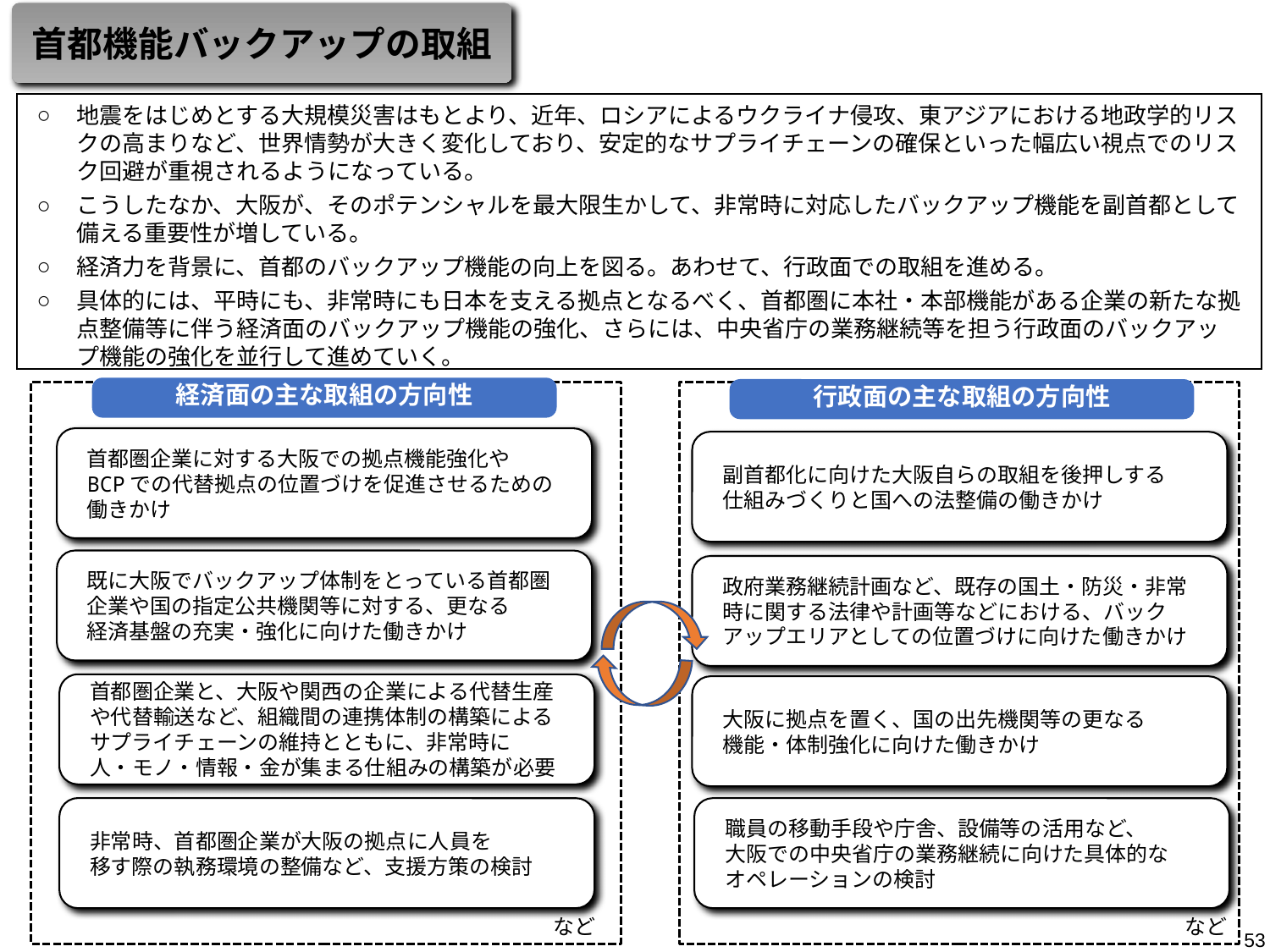

首都機能バックアップの取組
地震をはじめとする大規模災害はもとより、近年、ロシアによるウクライナ侵攻、東アジアにおける地政学的リスクの高まりなど、世界情勢が大きく変化しており、安定的なサプライチェーンの確保といった幅広い視点でのリスク回避が重視されるようになっている。
こうしたなか、大阪が、そのポテンシャルを最大限生かして、非常時に対応したバックアップ機能を副首都として備える重要性が増している。
経済力を背景に、首都のバックアップ機能の向上を図る。あわせて、行政面での取組を進める。
具体的には、平時にも、非常時にも日本を支える拠点となるべく、首都圏に本社・本部機能がある企業の新たな拠点整備等に伴う経済面のバックアップ機能の強化、さらには、中央省庁の業務継続等を担う行政面のバックアップ機能の強化を並行して進めていく。
経済面の主な取組の方向性
行政面の主な取組の方向性

首都圏企業に対する大阪での拠点機能強化や
BCPでの代替拠点の位置づけを促進させるための働きかけ
副首都化に向けた大阪自らの取組を後押しする
仕組みづくりと国への法整備の働きかけ
既に大阪でバックアップ体制をとっている首都圏企業や国の指定公共機関等に対する、更なる
経済基盤の充実・強化に向けた働きかけ
政府業務継続計画など、既存の国土・防災・非常時に関する法律や計画等などにおける、バックアップエリアとしての位置づけに向けた働きかけ

首都圏企業と、大阪や関西の企業による代替生産や代替輸送など、組織間の連携体制の構築によるサプライチェーンの維持とともに、非常時に
人・モノ・情報・金が集まる仕組みの構築が必要
大阪に拠点を置く、国の出先機関等の更なる
機能・体制強化に向けた働きかけ
非常時、首都圏企業が大阪の拠点に人員を
移す際の執務環境の整備など、支援方策の検討
職員の移動手段や庁舎、設備等の活用など、
大阪での中央省庁の業務継続に向けた具体的な
オペレーションの検討
など
など
53